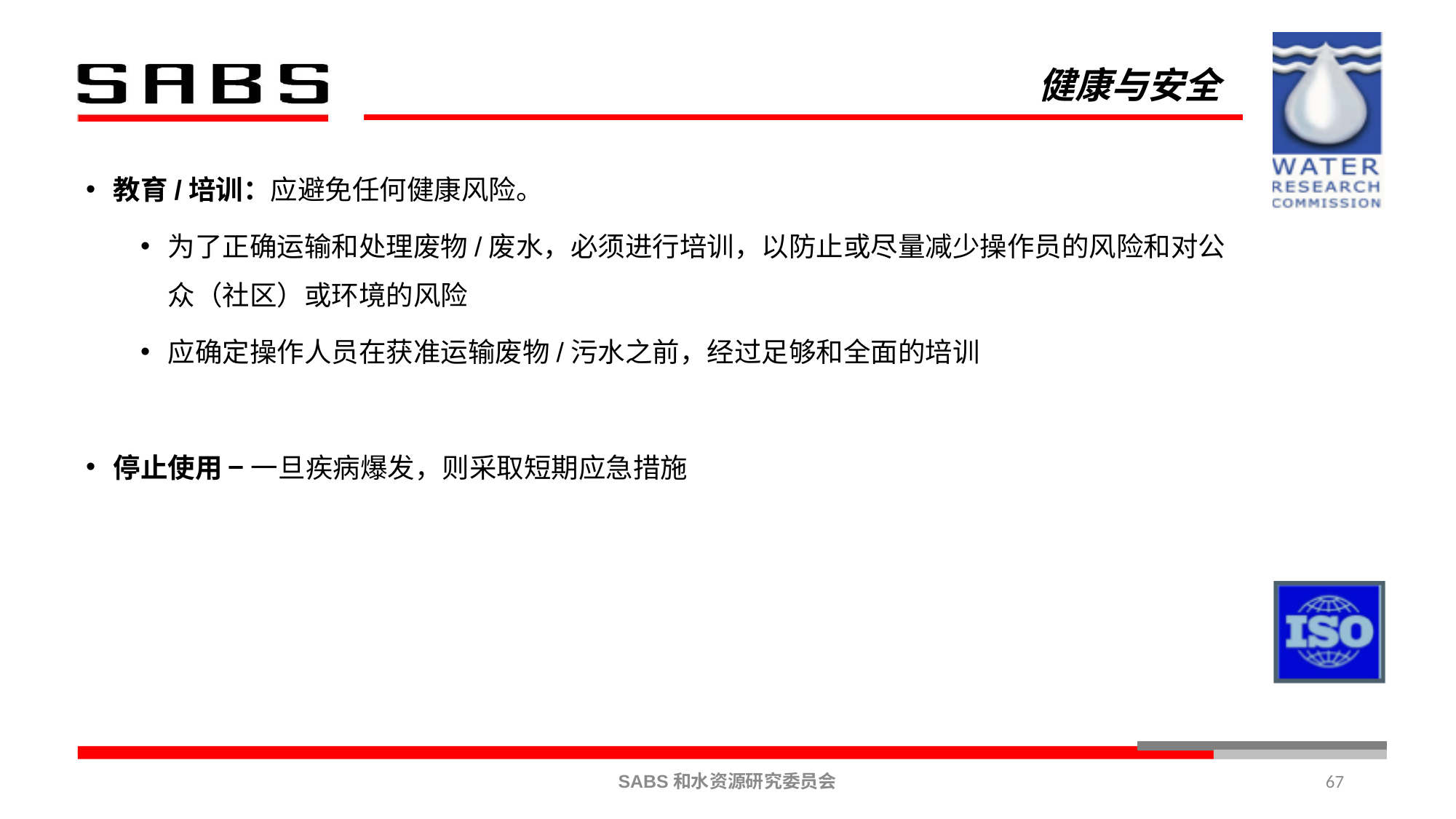

# 健康与安全

教育/培训：应避免任何健康风险。
为了正确运输和处理废物/废水，必须进行培训，以防止或尽量减少操作员的风险和对公众（社区）或环境的风险
应确定操作人员在获准运输废物/污水之前，经过足够和全面的培训

停止使用 − 一旦疾病爆发，则采取短期应急措施

67